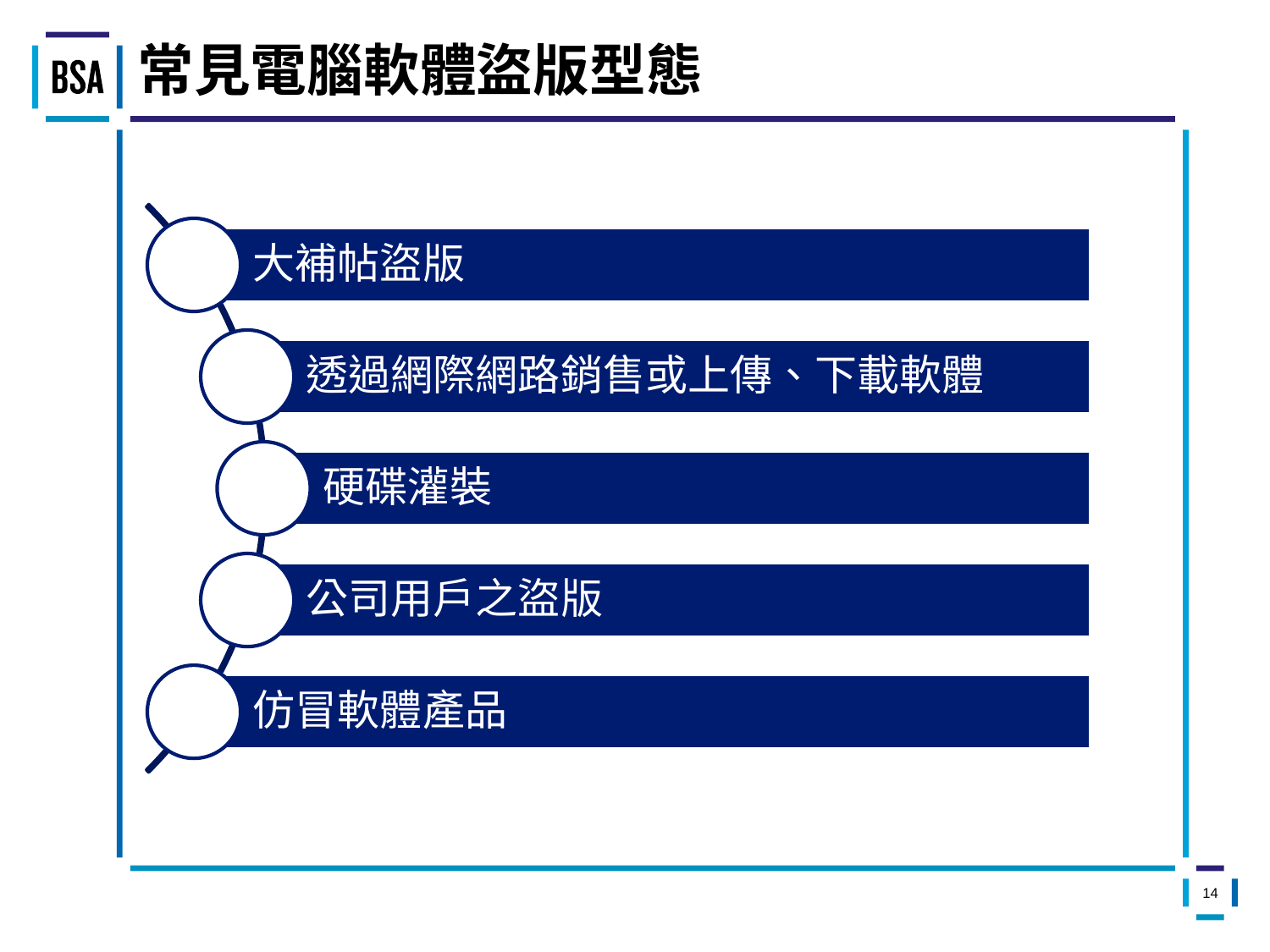

# 常見電腦軟體盜版型態
大補帖盜版
透過網際網路銷售或上傳、下載軟體
硬碟灌裝
公司用戶之盜版
仿冒軟體產品
14